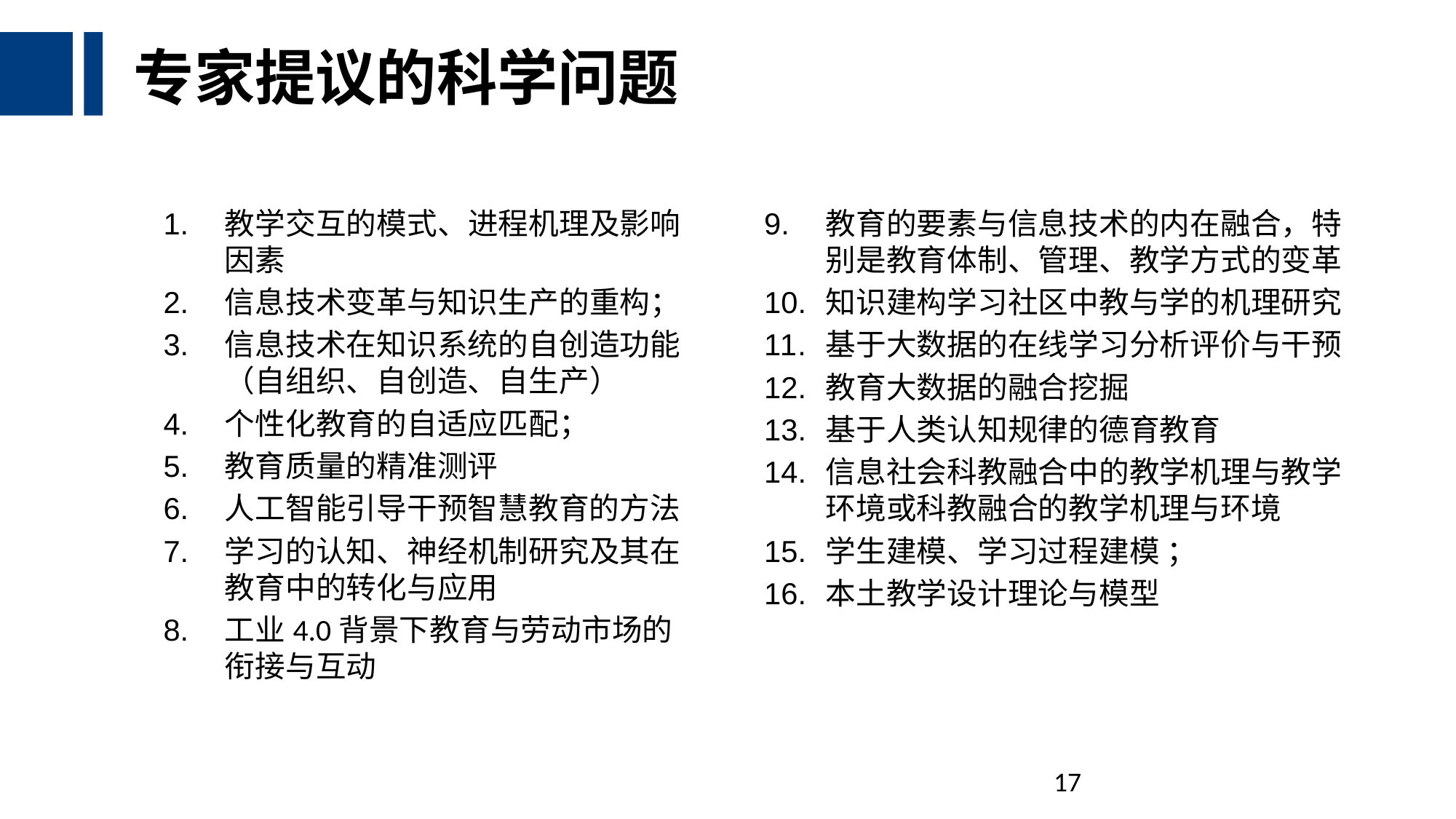

# 专家提议的科学问题
教学交互的模式、进程机理及影响因素
信息技术变革与知识生产的重构；
信息技术在知识系统的自创造功能（自组织、自创造、自生产）
个性化教育的自适应匹配；
教育质量的精准测评
人工智能引导干预智慧教育的方法
学习的认知、神经机制研究及其在教育中的转化与应用
工业4.0背景下教育与劳动市场的衔接与互动
教育的要素与信息技术的内在融合，特别是教育体制、管理、教学方式的变革
知识建构学习社区中教与学的机理研究
基于大数据的在线学习分析评价与干预
教育大数据的融合挖掘
基于人类认知规律的德育教育
信息社会科教融合中的教学机理与教学环境或科教融合的教学机理与环境
学生建模、学习过程建模 ；
本土教学设计理论与模型
17